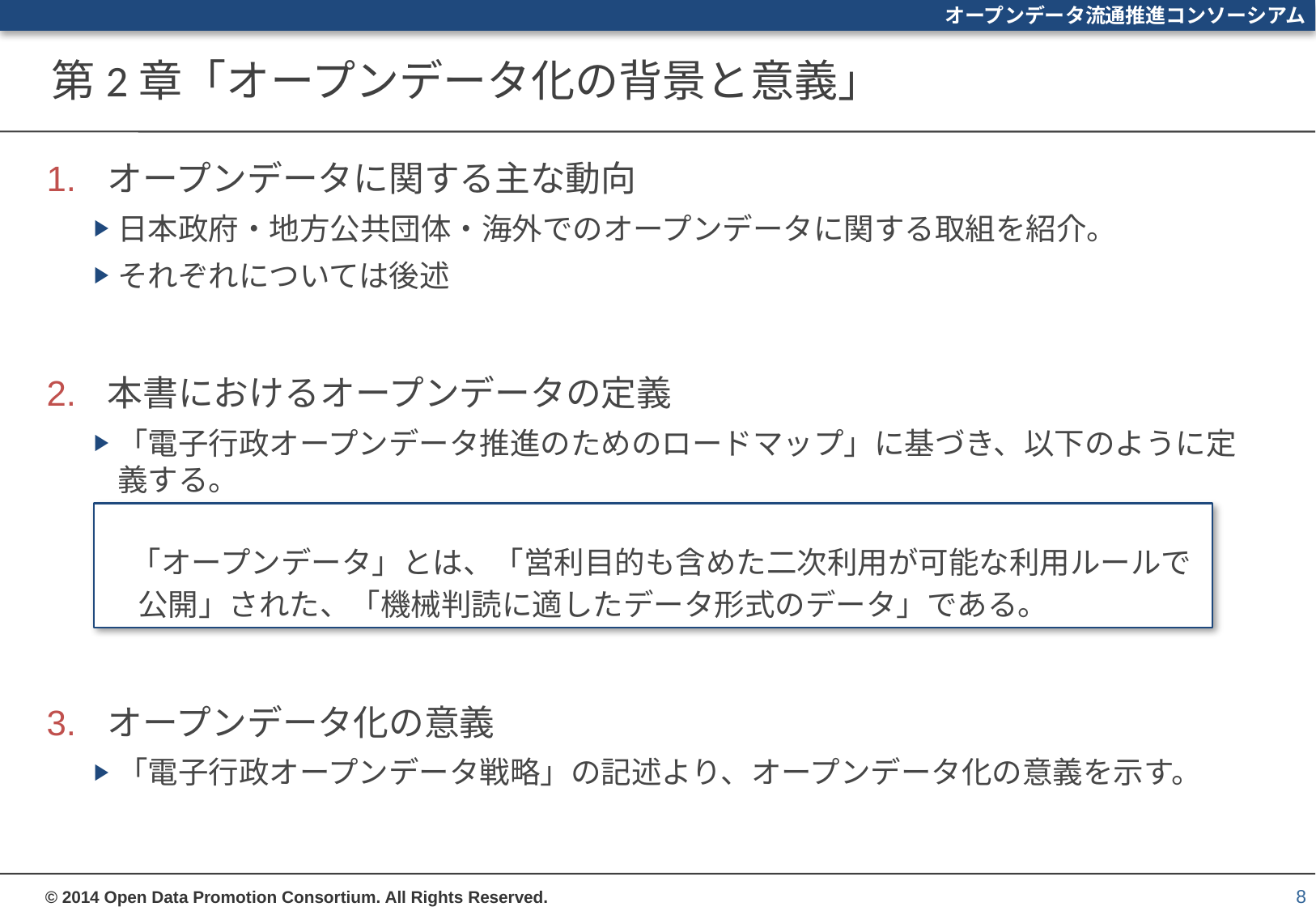

# 第2章「オープンデータ化の背景と意義」
オープンデータに関する主な動向
日本政府・地方公共団体・海外でのオープンデータに関する取組を紹介。
それぞれについては後述

本書におけるオープンデータの定義
「電子行政オープンデータ推進のためのロードマップ」に基づき、以下のように定義する。

　「オープンデータ」とは、「営利目的も含めた二次利用が可能な利用ルールで
　 公開」された、「機械判読に適したデータ形式のデータ」である。

オープンデータ化の意義
「電子行政オープンデータ戦略」の記述より、オープンデータ化の意義を示す。

8